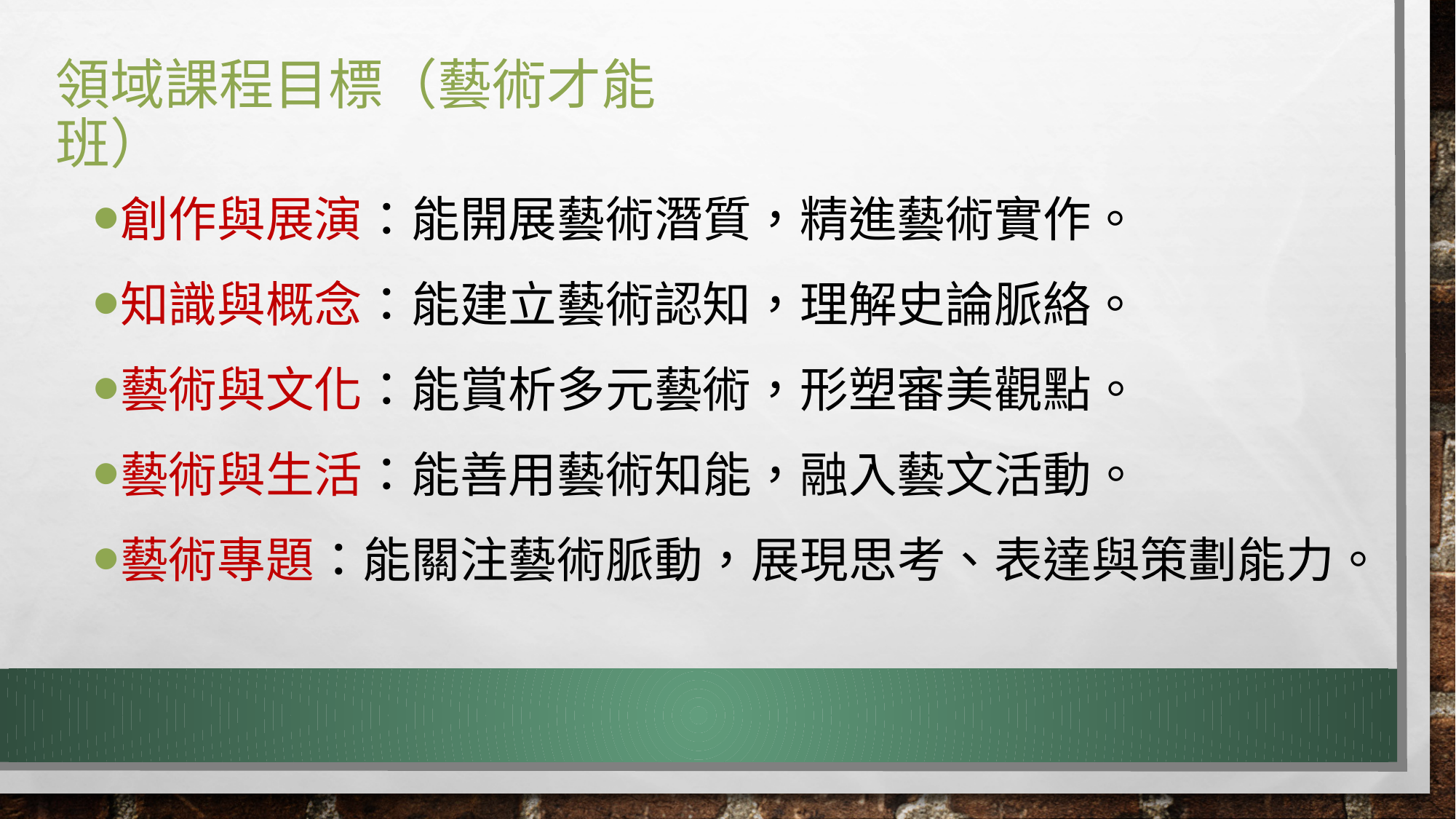

領域課程目標（藝術才能班）
創作與展演：能開展藝術潛質，精進藝術實作。
知識與概念：能建立藝術認知，理解史論脈絡。
藝術與文化：能賞析多元藝術，形塑審美觀點。
藝術與生活：能善用藝術知能，融入藝文活動。
藝術專題：能關注藝術脈動，展現思考、表達與策劃能力。